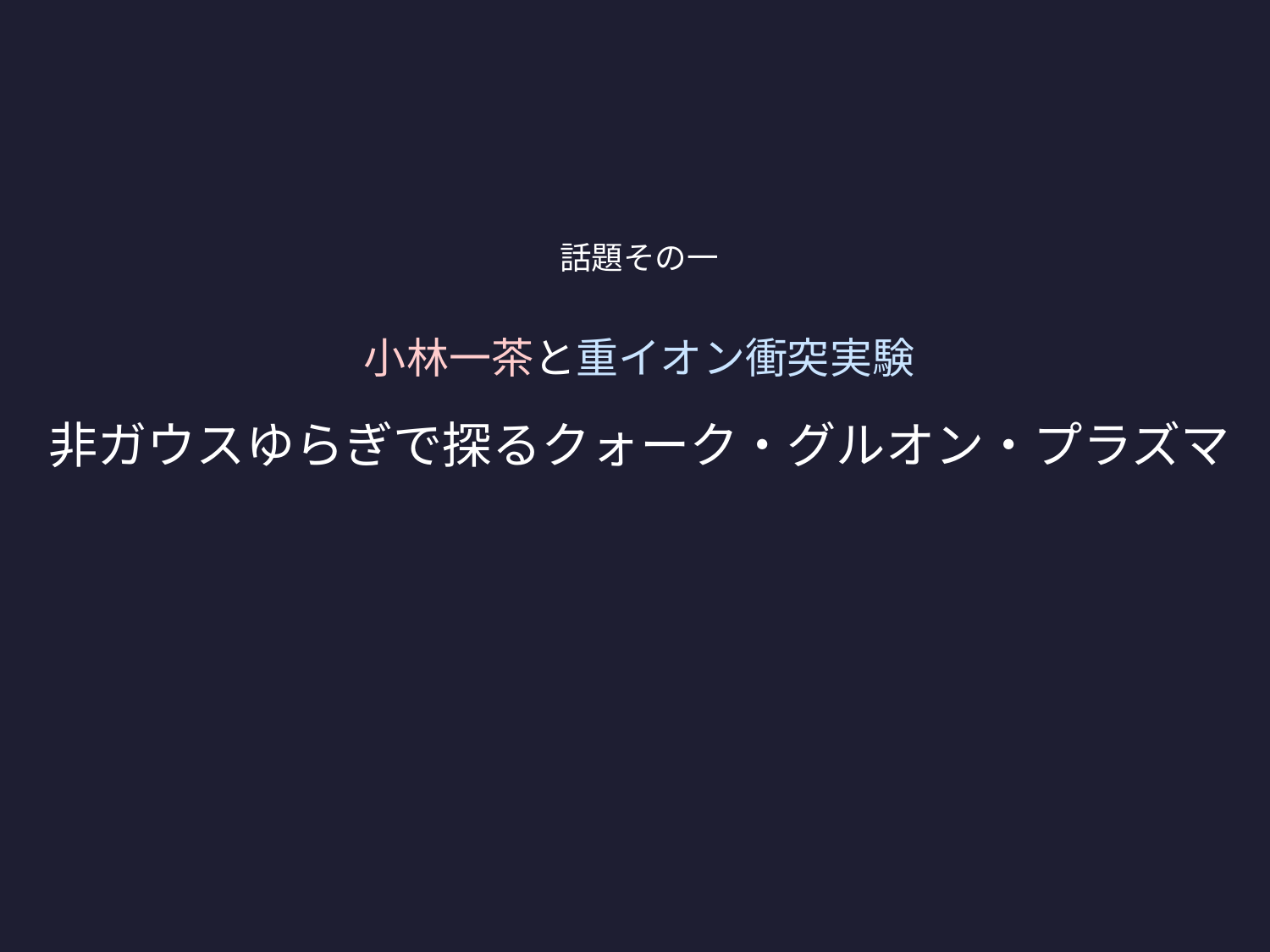

話題その一
小林一茶と重イオン衝突実験
非ガウスゆらぎで探るクォーク・グルオン・プラズマ